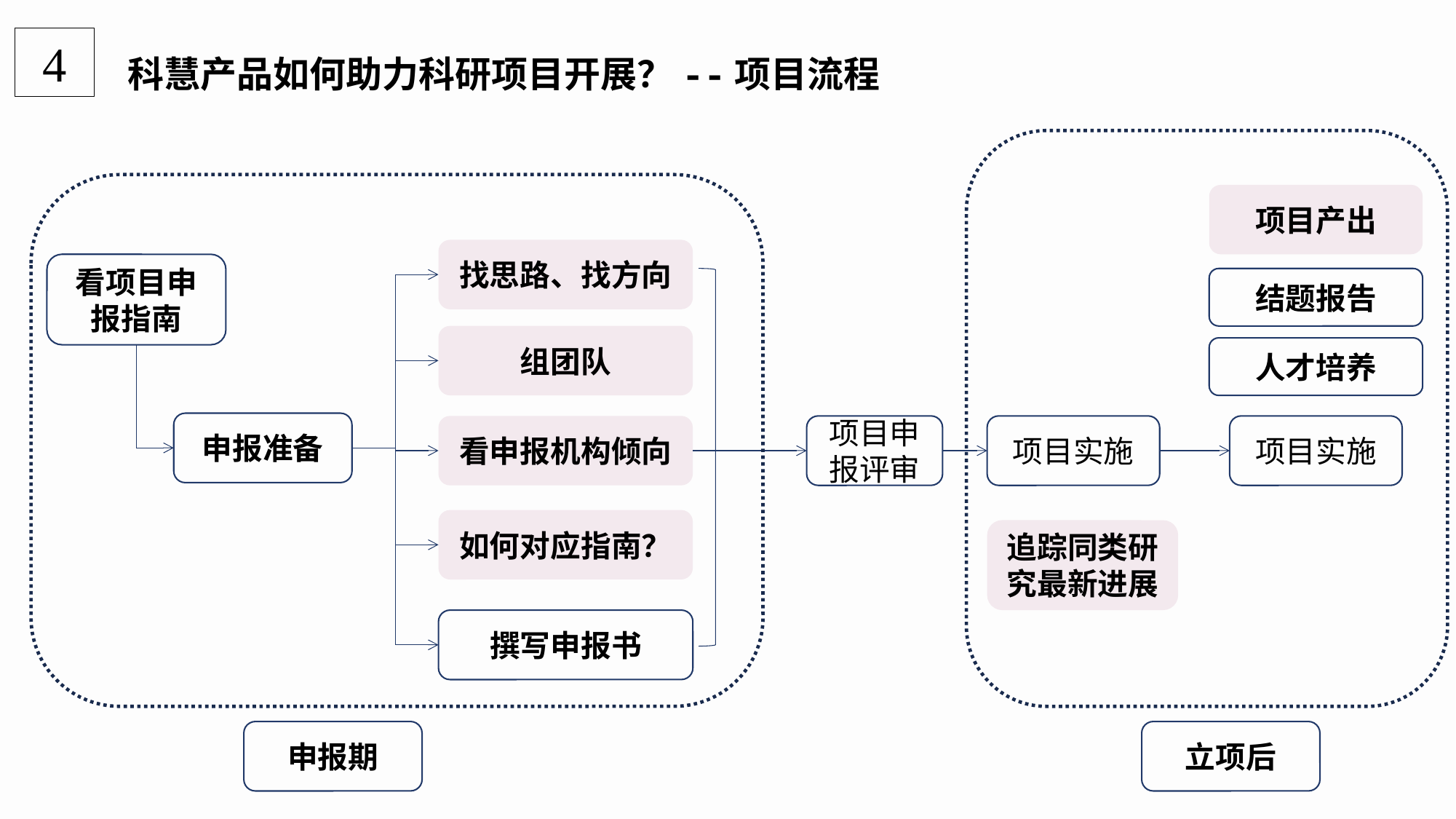

科慧产品如何助力科研项目开展？--项目流程
4

项目产出
找思路、找方向
看项目申报指南

结题报告
组团队
人才培养
申报准备
看申报机构倾向
项目申报评审
项目实施
项目实施
如何对应指南？
追踪同类研究最新进展
撰写申报书
申报期
立项后